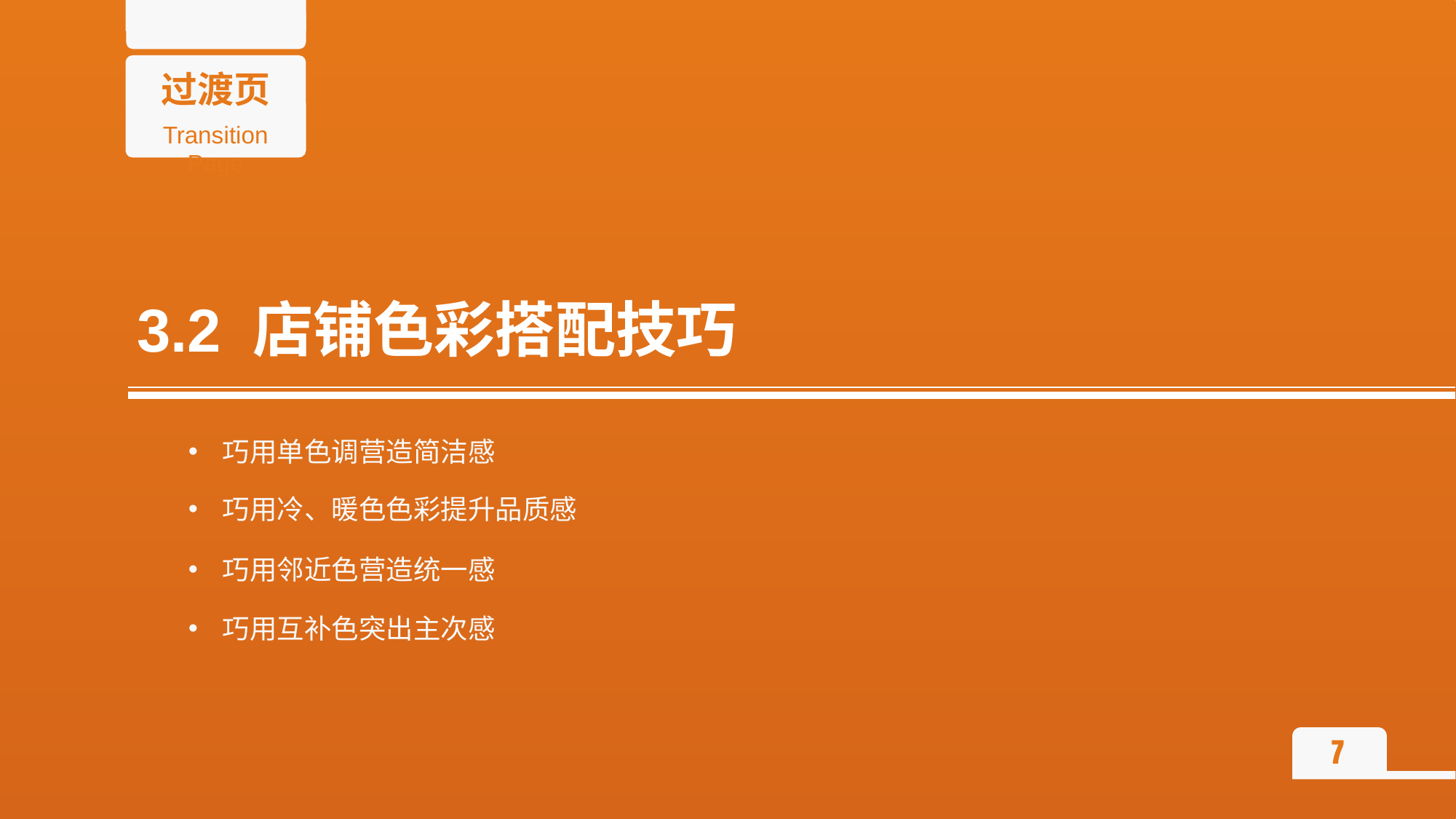

3.2 店铺色彩搭配技巧
巧用单色调营造简洁感
巧用冷、暖色色彩提升品质感
巧用邻近色营造统一感
巧用互补色突出主次感